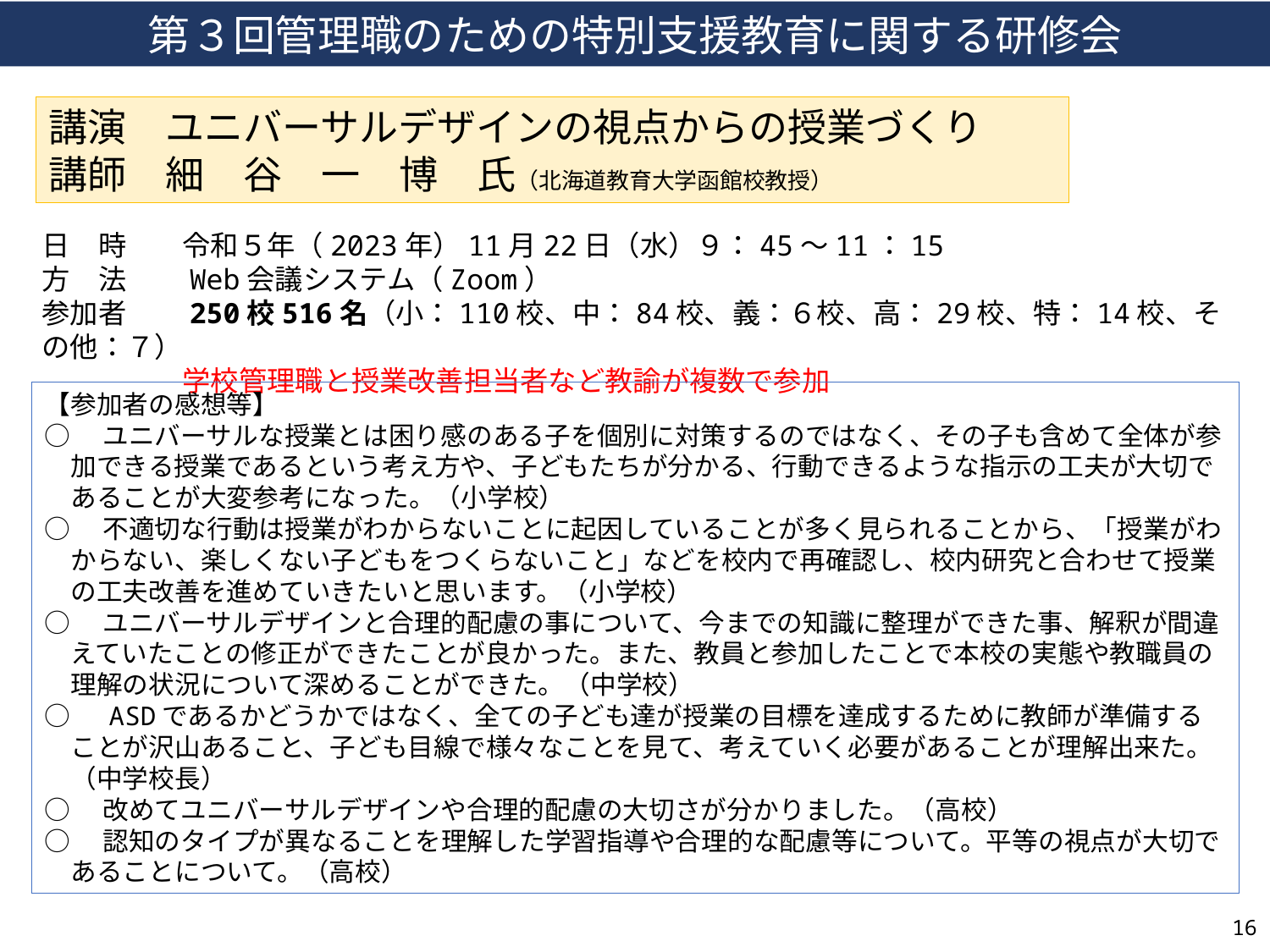

第３回管理職のための特別支援教育に関する研修会
講演　ユニバーサルデザインの視点からの授業づくり
講師　細　谷　一　博　氏（北海道教育大学函館校教授）
日　時　　令和５年（2023年）11月22日（水）９：45～11：15
方　法　　Web会議システム（Zoom）
参加者　　250校516名（小：110校、中：84校、義：６校、高：29校、特：14校、その他：７）
　　　　　学校管理職と授業改善担当者など教諭が複数で参加
【参加者の感想等】
○　ユニバーサルな授業とは困り感のある子を個別に対策するのではなく、その子も含めて全体が参加できる授業であるという考え方や、子どもたちが分かる、行動できるような指示の工夫が大切であることが大変参考になった。（小学校）
○　不適切な行動は授業がわからないことに起因していることが多く見られることから、「授業がわからない、楽しくない子どもをつくらないこと」などを校内で再確認し、校内研究と合わせて授業の工夫改善を進めていきたいと思います。（小学校）
○　ユニバーサルデザインと合理的配慮の事について、今までの知識に整理ができた事、解釈が間違えていたことの修正ができたことが良かった。また、教員と参加したことで本校の実態や教職員の理解の状況について深めることができた。（中学校）
○　ASDであるかどうかではなく、全ての子ども達が授業の目標を達成するために教師が準備することが沢山あること、子ども目線で様々なことを見て、考えていく必要があることが理解出来た。（中学校長）
○　改めてユニバーサルデザインや合理的配慮の大切さが分かりました。（高校）
○　認知のタイプが異なることを理解した学習指導や合理的な配慮等について。平等の視点が大切であることについて。（高校）
16